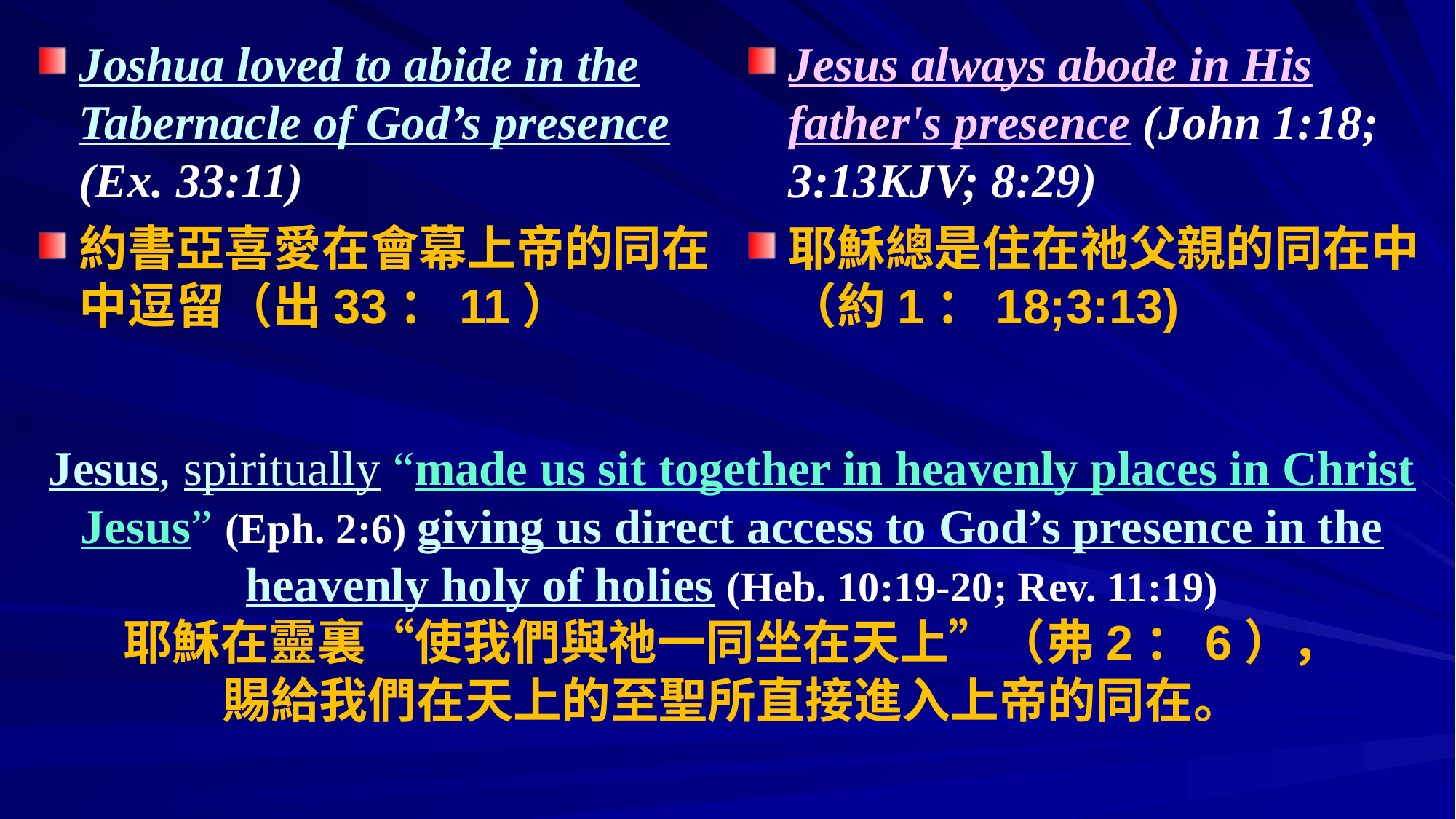

Joshua loved to abide in the Tabernacle of God’s presence (Ex. 33:11)
約書亞喜愛在會幕上帝的同在中逗留（出33：11）
Jesus always abode in His father's presence (John 1:18; 3:13KJV; 8:29)
耶穌總是住在祂父親的同在中（約1：18;3:13)
# Jesus, spiritually “made us sit together in heavenly places in Christ Jesus” (Eph. 2:6) giving us direct access to God’s presence in the heavenly holy of holies (Heb. 10:19-20; Rev. 11:19) 耶穌在靈裏“使我們與祂一同坐在天上”（弗2：6）， 賜給我們在天上的至聖所直接進入上帝的同在。